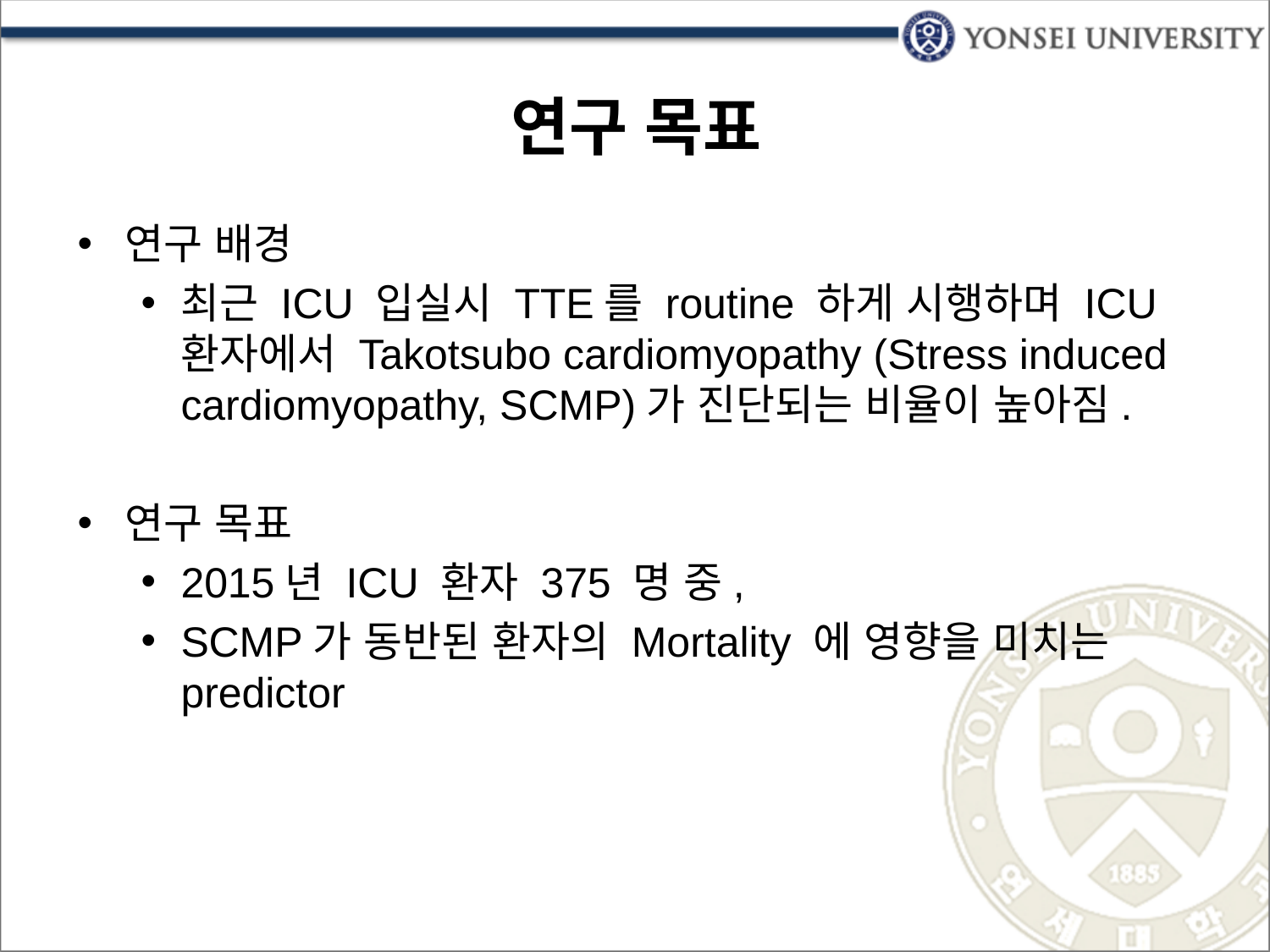

# 연구 목표
연구 배경
최근 ICU 입실시 TTE를 routine 하게 시행하며 ICU 환자에서 Takotsubo cardiomyopathy (Stress induced cardiomyopathy, SCMP)가 진단되는 비율이 높아짐.

연구 목표
2015년 ICU 환자 375 명 중,
SCMP가 동반된 환자의 Mortality 에 영향을 미치는 predictor